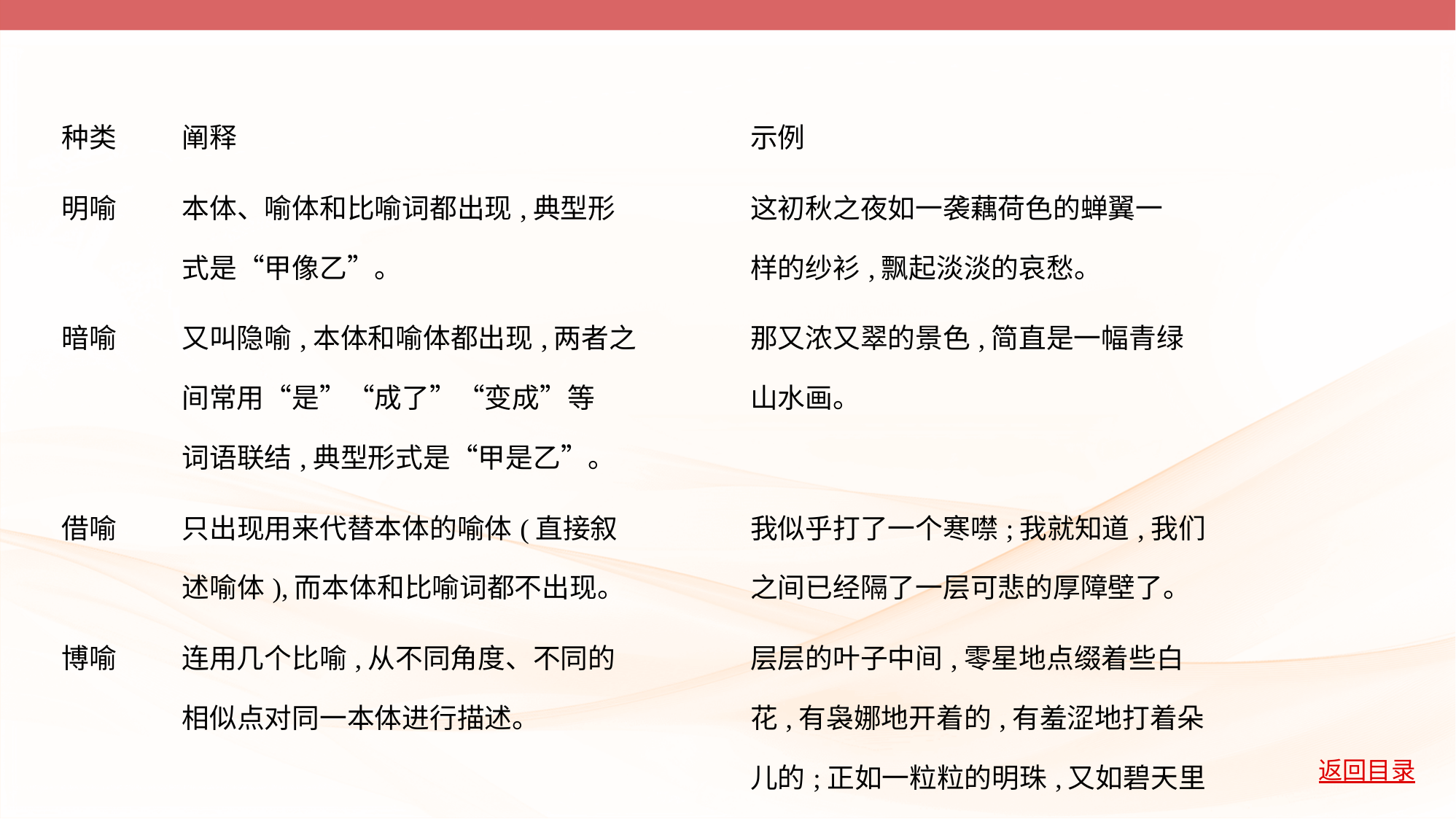

| 种类 | 阐释 | 示例 |
| --- | --- | --- |
| 明喻 | 本体、喻体和比喻词都出现,典型形 式是“甲像乙”。 | 这初秋之夜如一袭藕荷色的蝉翼一 样的纱衫,飘起淡淡的哀愁。 |
| 暗喻 | 又叫隐喻,本体和喻体都出现,两者之 间常用“是”“成了”“变成”等 词语联结,典型形式是“甲是乙”。 | 那又浓又翠的景色,简直是一幅青绿 山水画。 |
| 借喻 | 只出现用来代替本体的喻体(直接叙 述喻体),而本体和比喻词都不出现。 | 我似乎打了一个寒噤;我就知道,我们 之间已经隔了一层可悲的厚障壁了。 |
| 博喻 | 连用几个比喻,从不同角度、不同的 相似点对同一本体进行描述。 | 层层的叶子中间,零星地点缀着些白 花,有袅娜地开着的,有羞涩地打着朵 儿的;正如一粒粒的明珠,又如碧天里 的星星,又如刚出浴的美人。 |